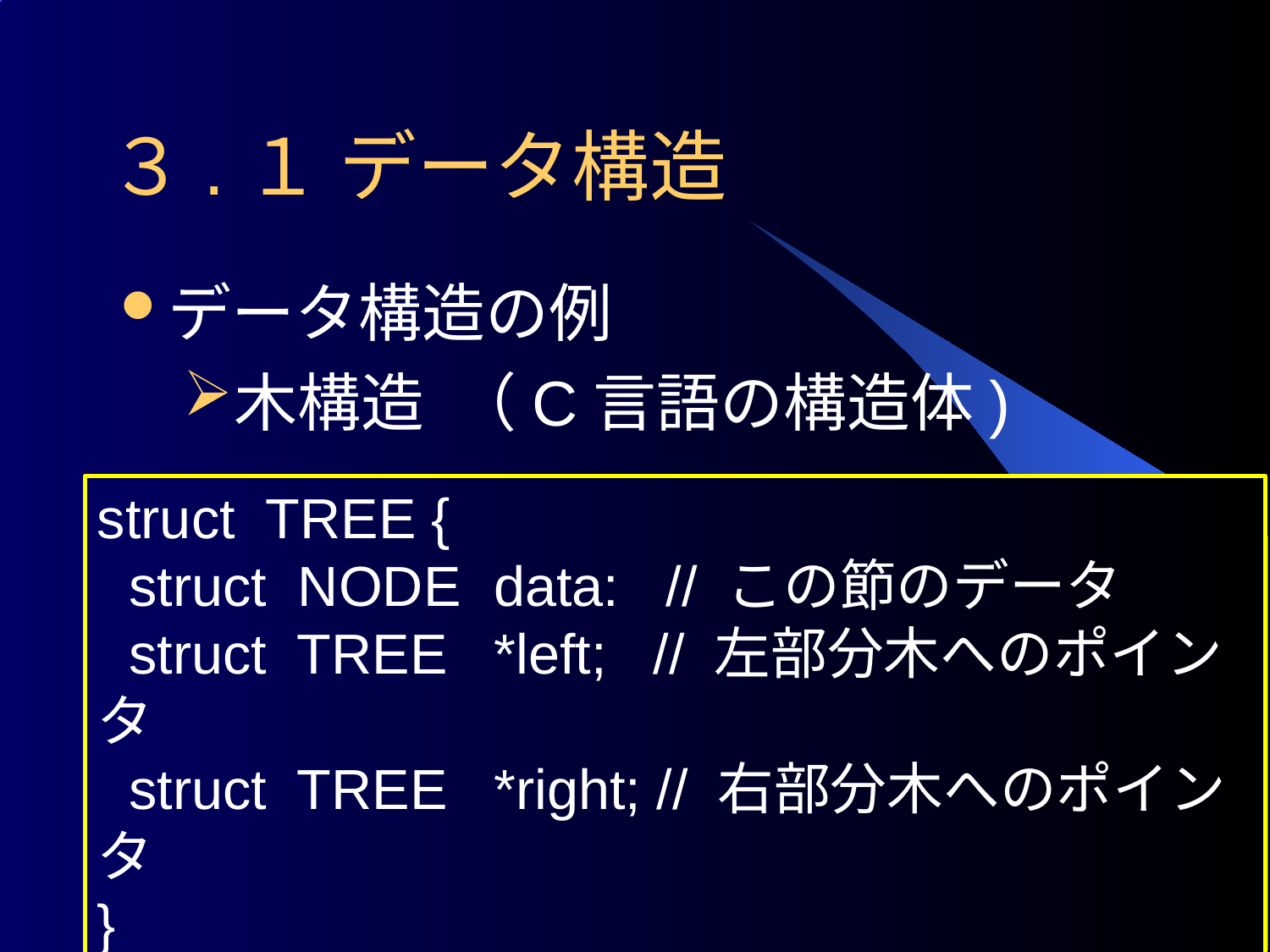

# ３.１ データ構造
データ構造の例
木構造  （C言語の構造体)
struct  TREE {
  struct  NODE	 data:   // この節のデータ
  struct  TREE 	 *left;   // 左部分木へのポインタ
  struct  TREE	 *right; // 右部分木へのポインタ
}
26